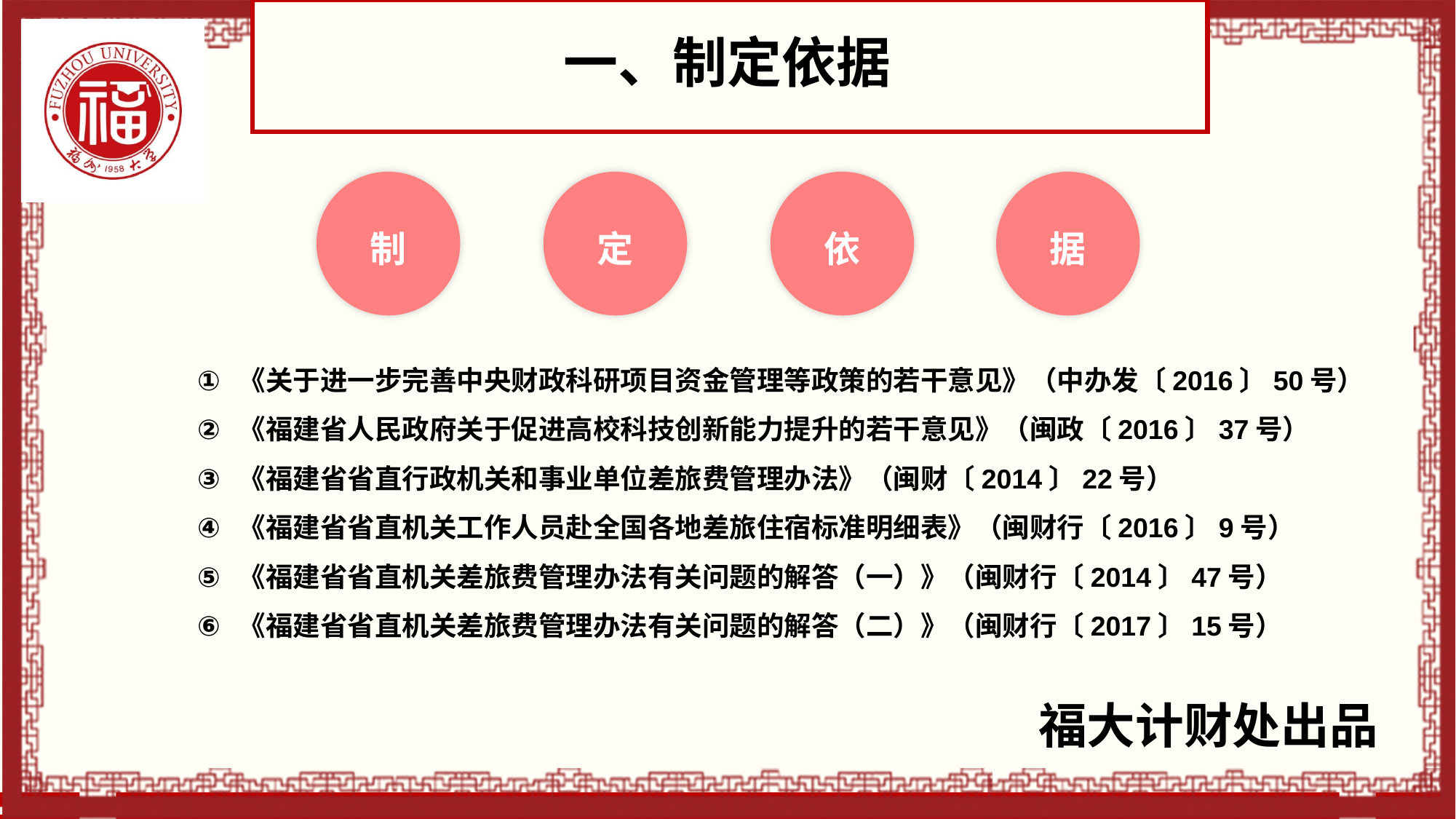

一、制定依据
制
定
依
据
《关于进一步完善中央财政科研项目资金管理等政策的若干意见》（中办发〔2016〕50号）
《福建省人民政府关于促进高校科技创新能力提升的若干意见》（闽政〔2016〕37号）
《福建省省直行政机关和事业单位差旅费管理办法》（闽财〔2014〕22号）
《福建省省直机关工作人员赴全国各地差旅住宿标准明细表》（闽财行〔2016〕9号）
《福建省省直机关差旅费管理办法有关问题的解答（一）》（闽财行〔2014〕47号）
《福建省省直机关差旅费管理办法有关问题的解答（二）》（闽财行〔2017〕15号）

3